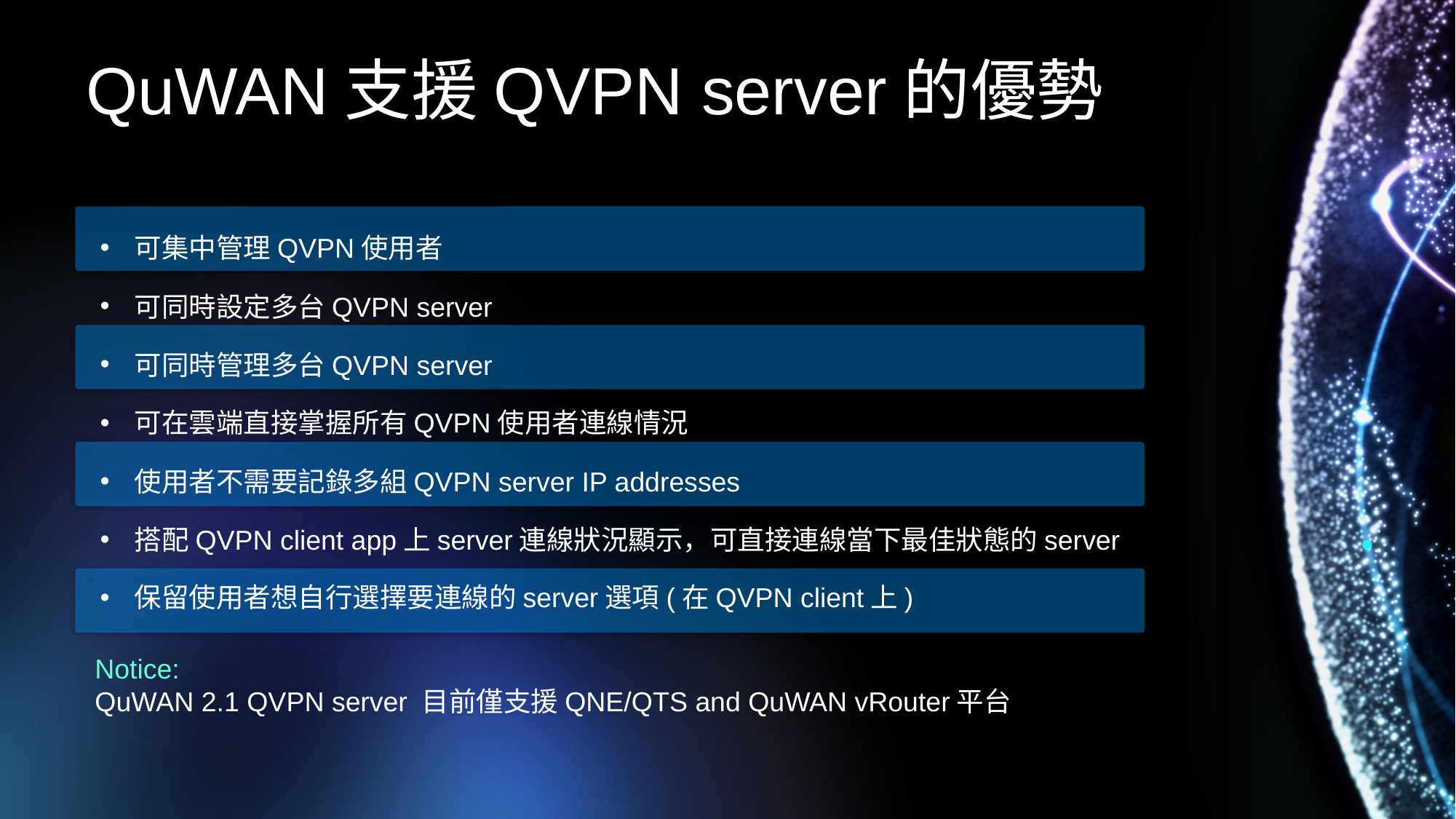

# QuWAN支援QVPN server的優勢

可集中管理QVPN使用者
可同時設定多台QVPN server
可同時管理多台QVPN server
可在雲端直接掌握所有QVPN使用者連線情況
使用者不需要記錄多組QVPN server IP addresses
搭配QVPN client app上server連線狀況顯示，可直接連線當下最佳狀態的server
保留使用者想自行選擇要連線的server選項(在QVPN client上)
Notice:
QuWAN 2.1 QVPN server 目前僅支援QNE/QTS and QuWAN vRouter平台